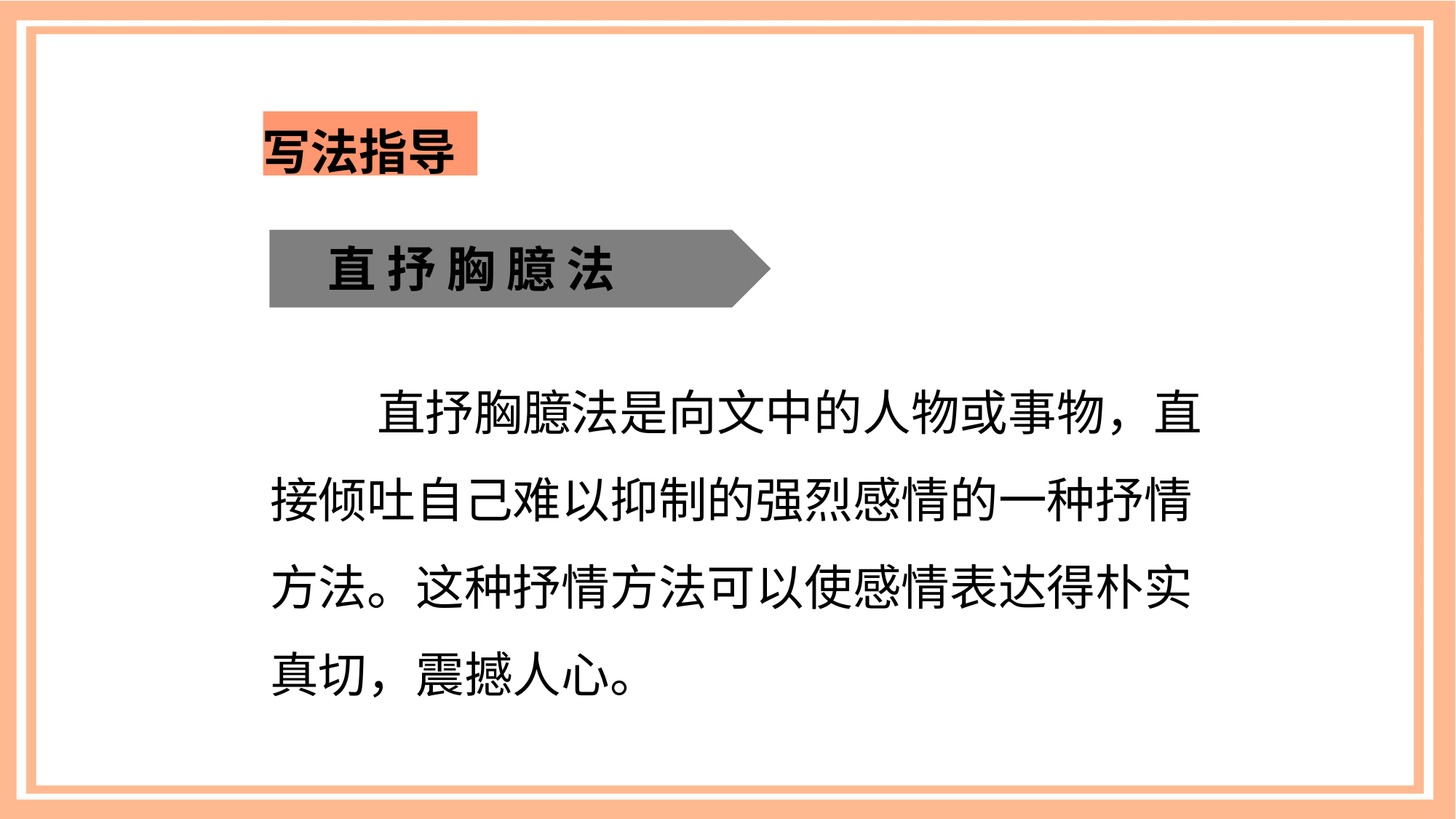

写法指导

直 抒 胸 臆 法
            直抒胸臆法是向文中的人物或事物，直接倾吐自己难以抑制的强烈感情的一种抒情方法。这种抒情方法可以使感情表达得朴实真切，震撼人心。